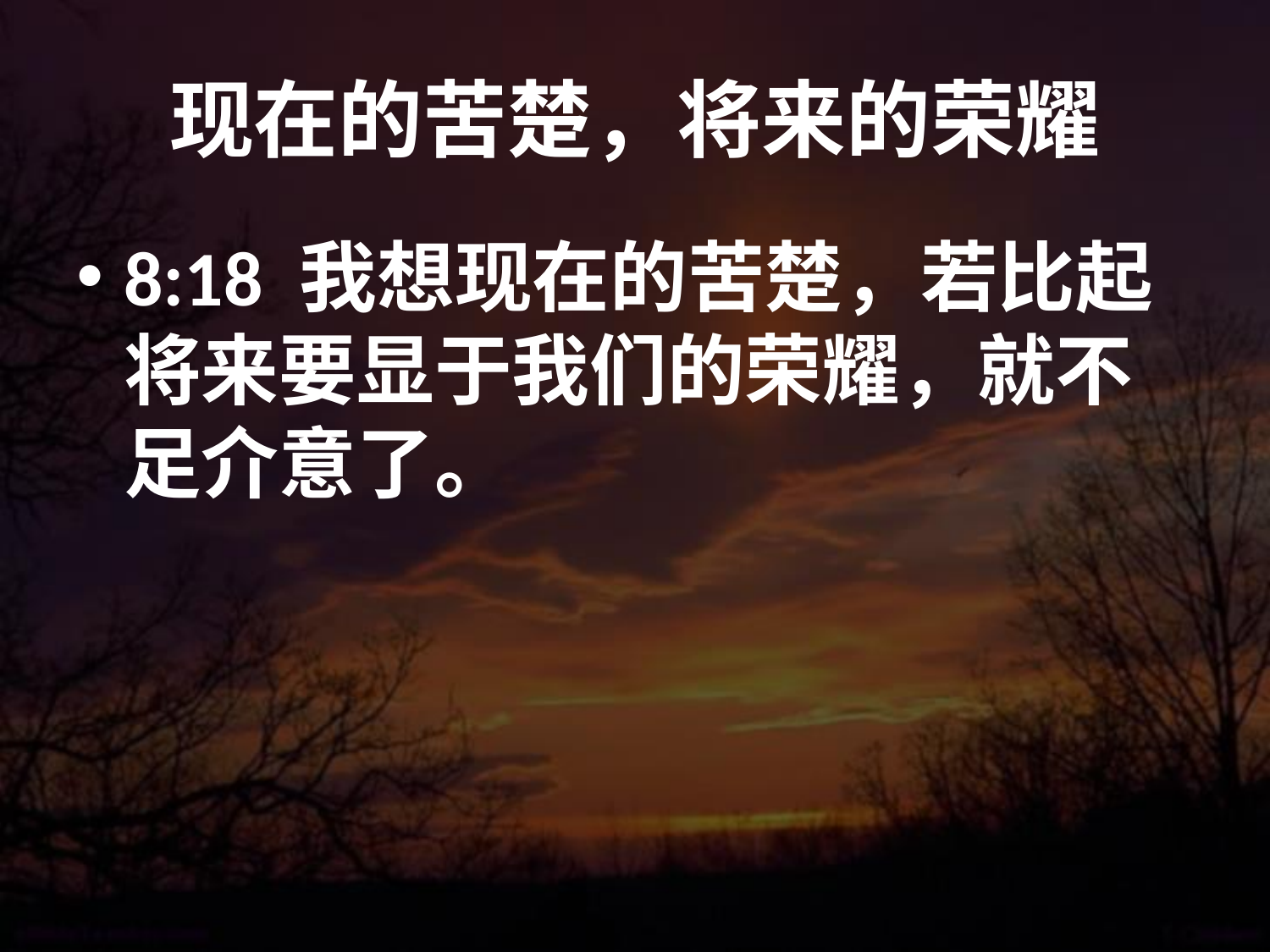

# 现在的苦楚，将来的荣耀
8:18 我想现在的苦楚，若比起将来要显于我们的荣耀，就不足介意了。